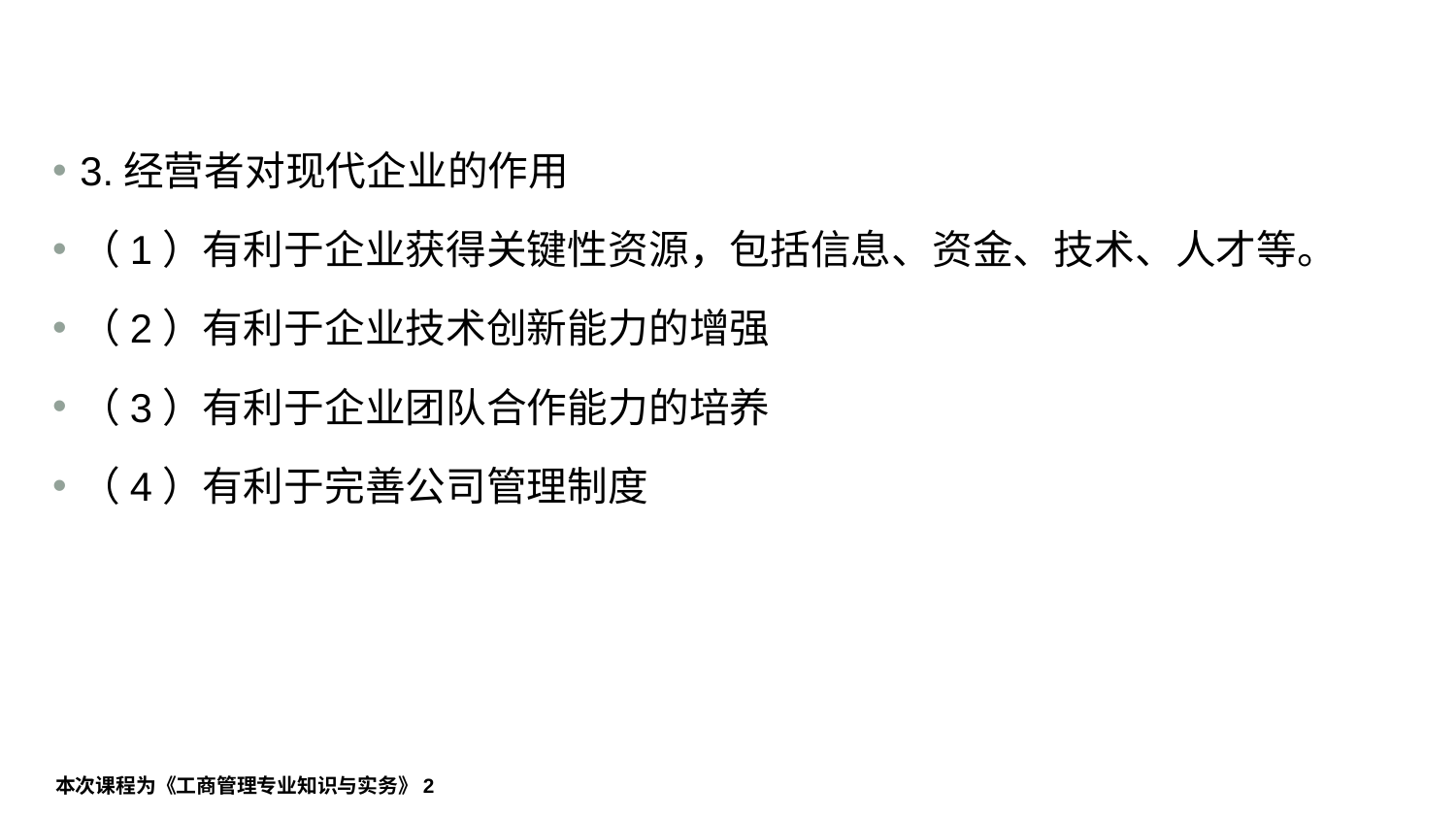

#
3.经营者对现代企业的作用
（1）有利于企业获得关键性资源，包括信息、资金、技术、人才等。
（2）有利于企业技术创新能力的增强
（3）有利于企业团队合作能力的培养
（4）有利于完善公司管理制度